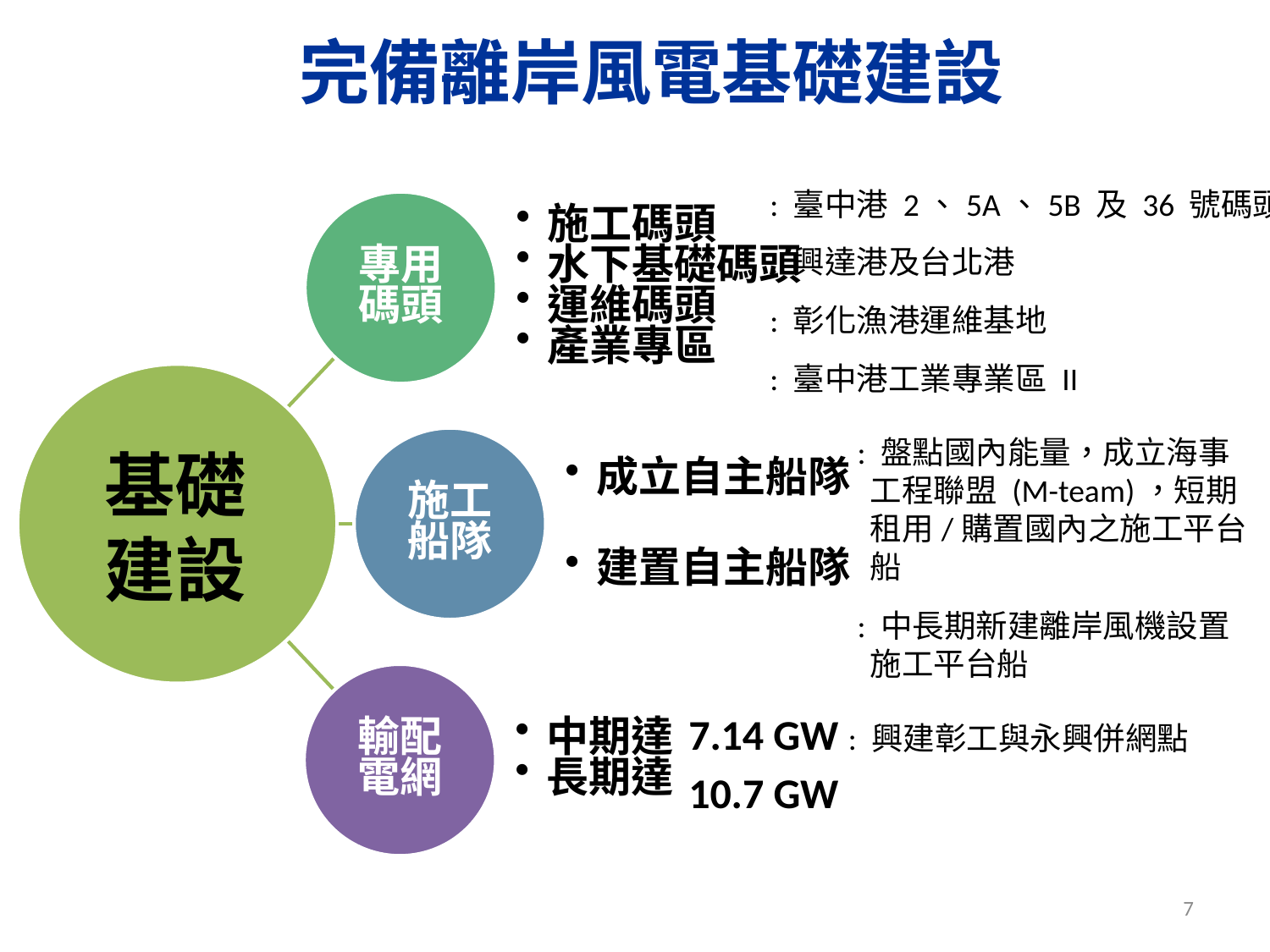

完備離岸風電基礎建設
: 臺中港 2、5A、5B 及 36 號碼頭
: 興達港及台北港
: 彰化漁港運維基地
: 臺中港工業專業區 II
專用
碼頭
施工碼頭
水下基礎碼頭
運維碼頭
產業專區
施工
船隊
成立自主船隊

建置自主船隊
輸配
電網
中期達
長期達
: 盤點國內能量，成立海事工程聯盟 (M-team)，短期租用/購置國內之施工平台船
: 中長期新建離岸風機設置施工平台船
基礎
建設

　 7.14 GW : 興建彰工與永興併網點
　 10.7 GW
7